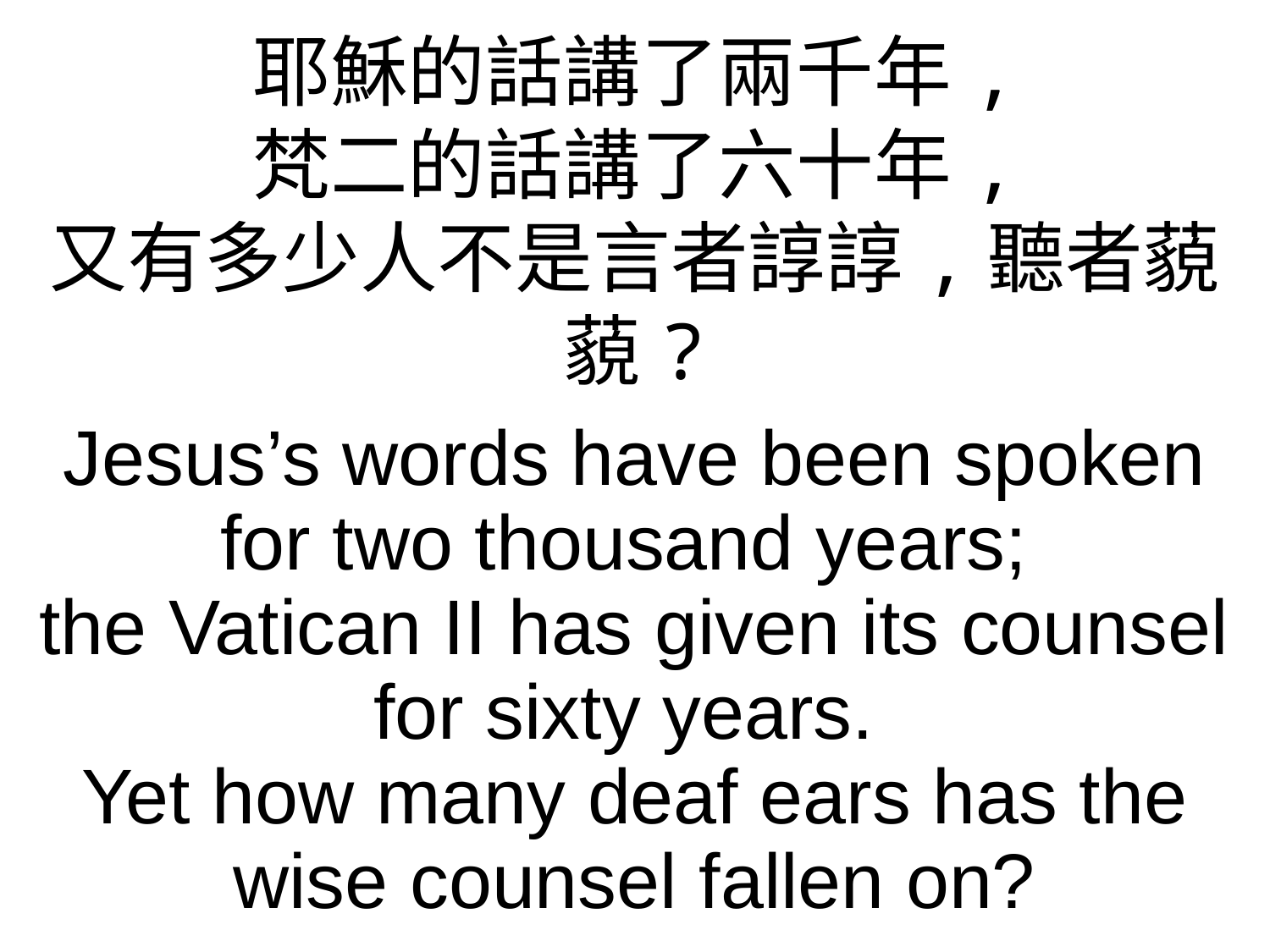

耶穌的話講了兩千年,
梵二的話講了六十年,
又有多少人不是言者諄諄,聽者藐藐?
Jesus’s words have been spoken for two thousand years;
the Vatican II has given its counsel for sixty years.
Yet how many deaf ears has the wise counsel fallen on?